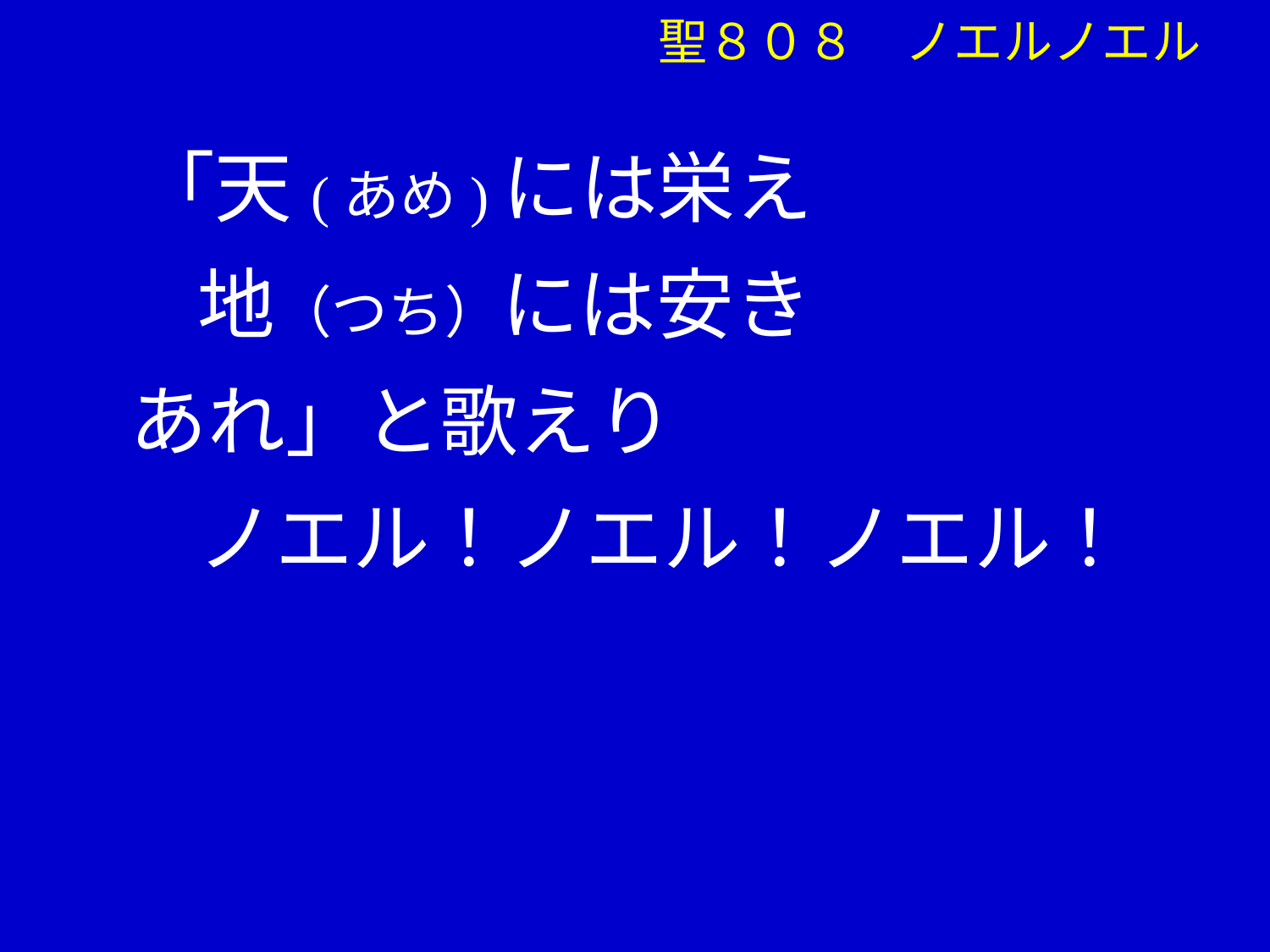

聖８０８　ノエルノエル
　 「天(あめ)には栄え
　　地（つち）には安き
    あれ」と歌えり
　　ノエル！ノエル！ノエル！